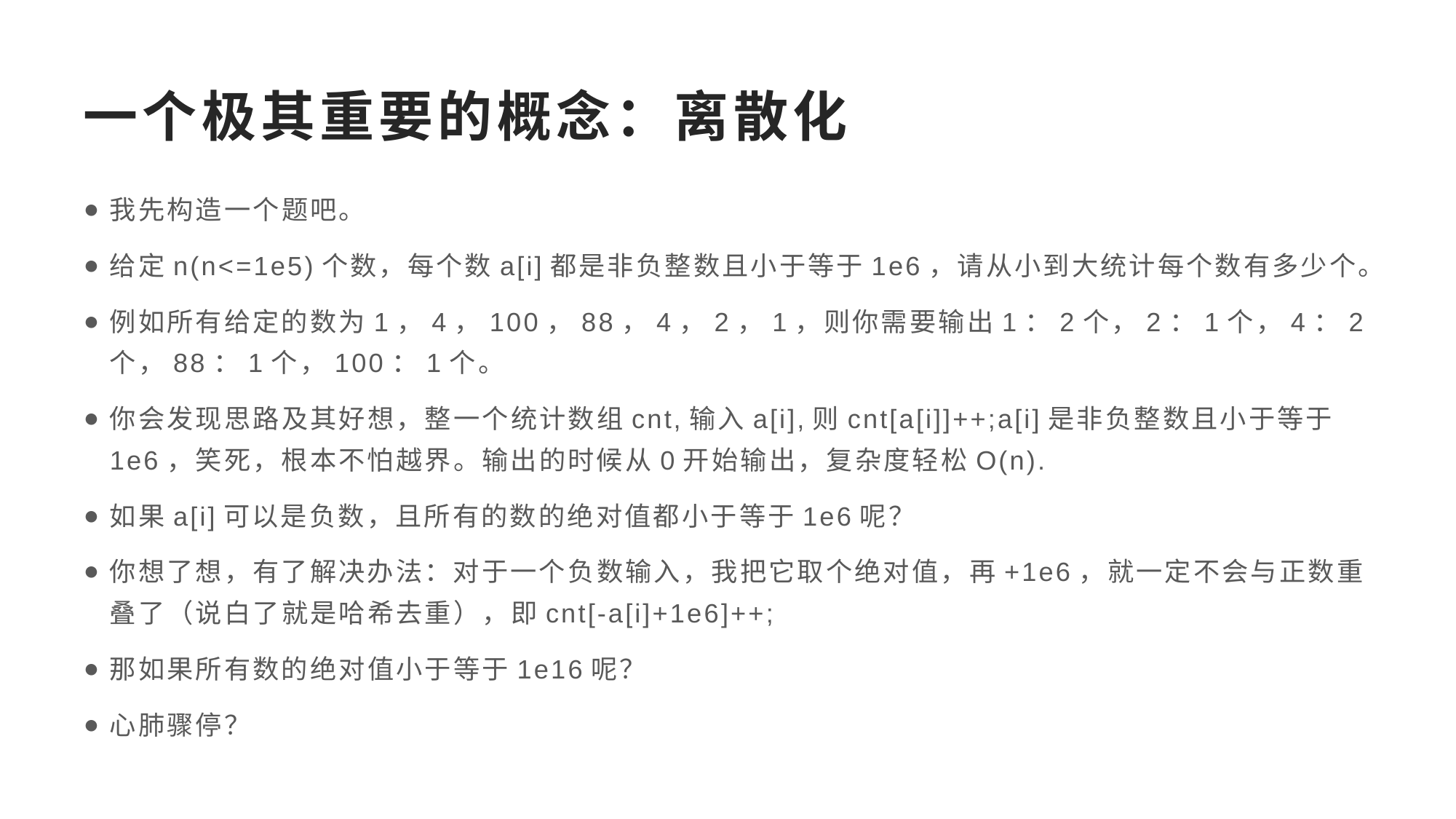

# 一个极其重要的概念：离散化
我先构造一个题吧。
给定n(n<=1e5)个数，每个数a[i]都是非负整数且小于等于1e6，请从小到大统计每个数有多少个。
例如所有给定的数为1，4，100，88，4，2，1，则你需要输出1：2个，2：1个，4：2个，88：1个，100：1个。
你会发现思路及其好想，整一个统计数组cnt,输入a[i],则cnt[a[i]]++;a[i]是非负整数且小于等于1e6，笑死，根本不怕越界。输出的时候从0开始输出，复杂度轻松O(n).
如果a[i]可以是负数，且所有的数的绝对值都小于等于1e6呢？
你想了想，有了解决办法：对于一个负数输入，我把它取个绝对值，再+1e6，就一定不会与正数重叠了（说白了就是哈希去重），即cnt[-a[i]+1e6]++;
那如果所有数的绝对值小于等于1e16呢？
心肺骤停？